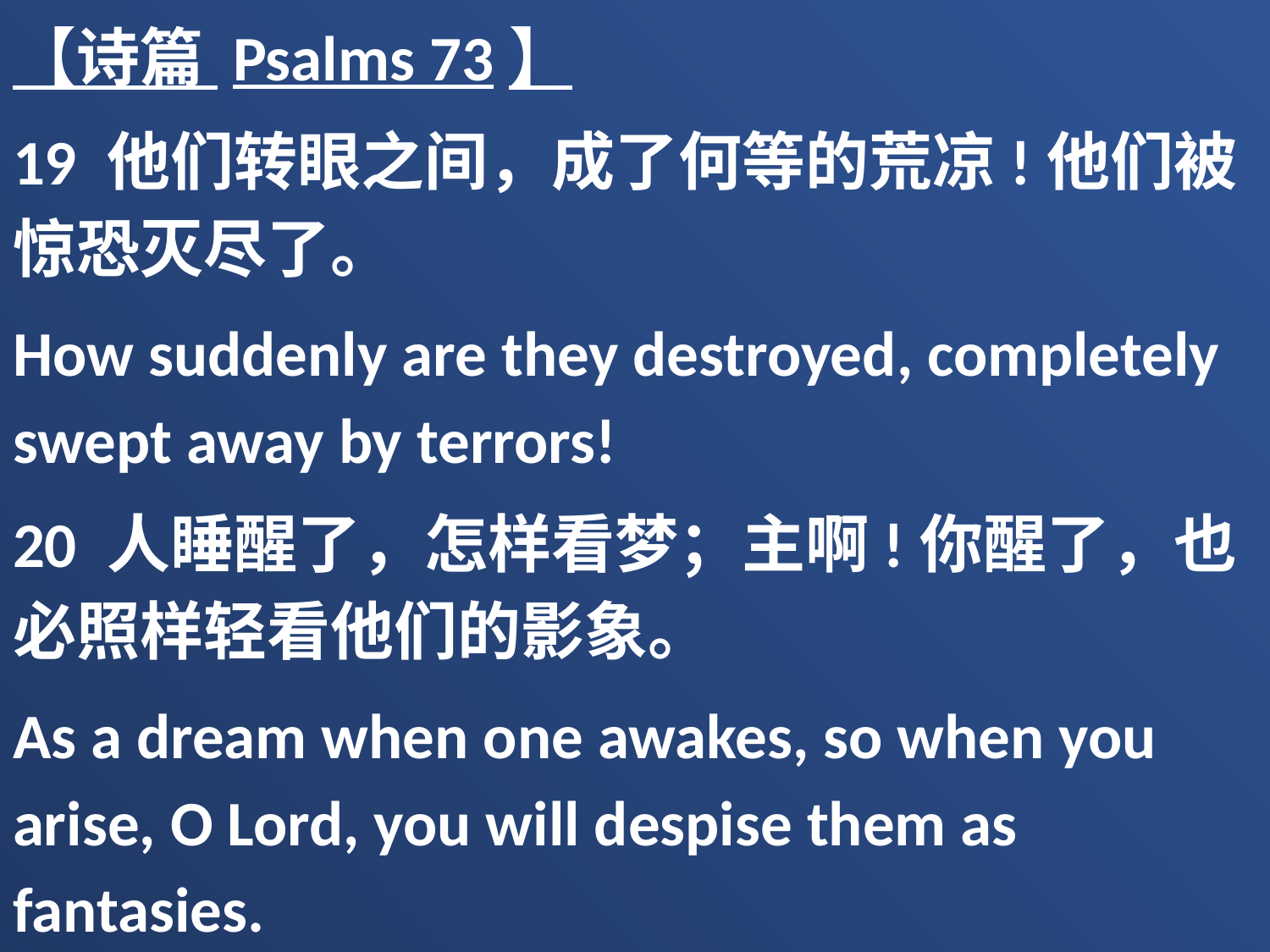

【诗篇 Psalms 73】
19 他们转眼之间，成了何等的荒凉!他们被惊恐灭尽了。
How suddenly are they destroyed, completely swept away by terrors!
20 人睡醒了，怎样看梦；主啊!你醒了，也必照样轻看他们的影象。
As a dream when one awakes, so when you arise, O Lord, you will despise them as fantasies.